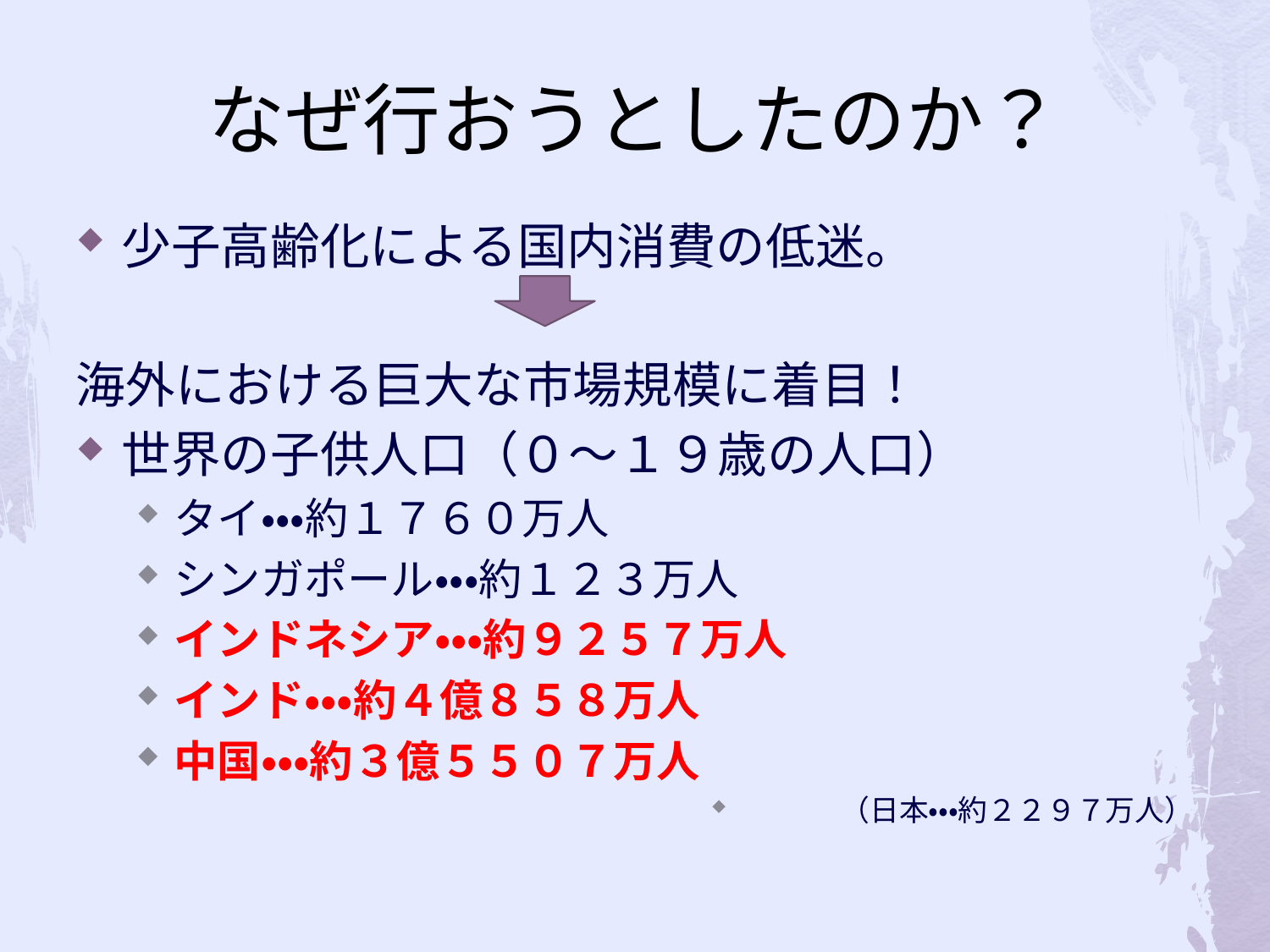

# なぜ行おうとしたのか？
少子高齢化による国内消費の低迷。

海外における巨大な市場規模に着目！
世界の子供人口（０～１９歳の人口）
タイ・・・約１７６０万人
シンガポール・・・約１２３万人
インドネシア・・・約９２５７万人
インド・・・約４億８５８万人
中国・・・約３億５５０７万人
（日本・・・約２２９７万人）